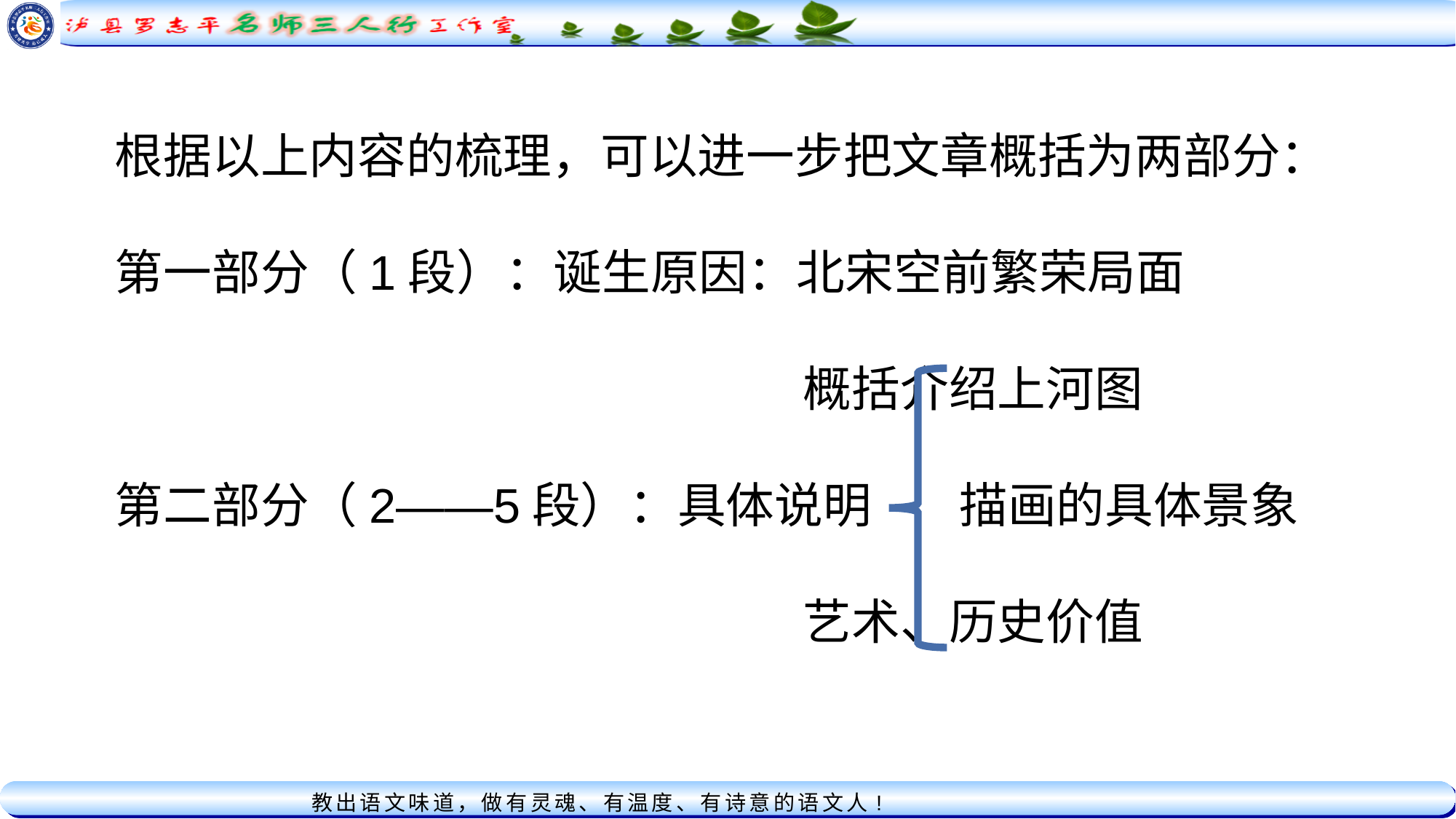

根据以上内容的梳理，可以进一步把文章概括为两部分：

第一部分（1段）：诞生原因：北宋空前繁荣局面

                                                              概括介绍上河图

第二部分（2——5段）：具体说明        描画的具体景象

                                                              艺术、历史价值